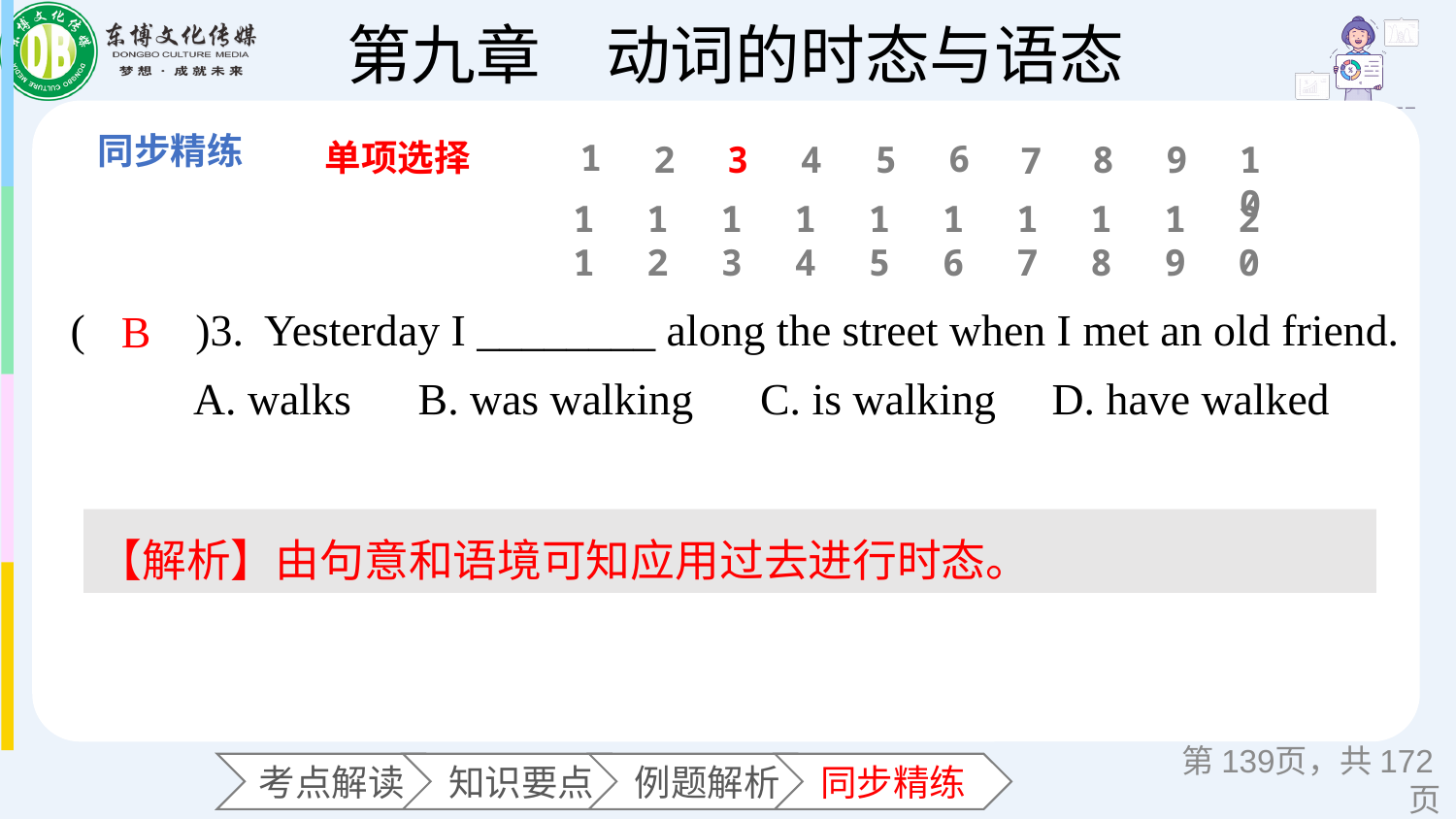

单项选择
1
6
2
3
4
5
8
9
10
7
11
12
13
14
15
16
17
18
19
20
(　　)3.  Yesterday I ________ along the street when I met an old friend.
           A. walks      B. was walking      C. is walking     D. have walked
B
【解析】由句意和语境可知应用过去进行时态。
第139页，共172页